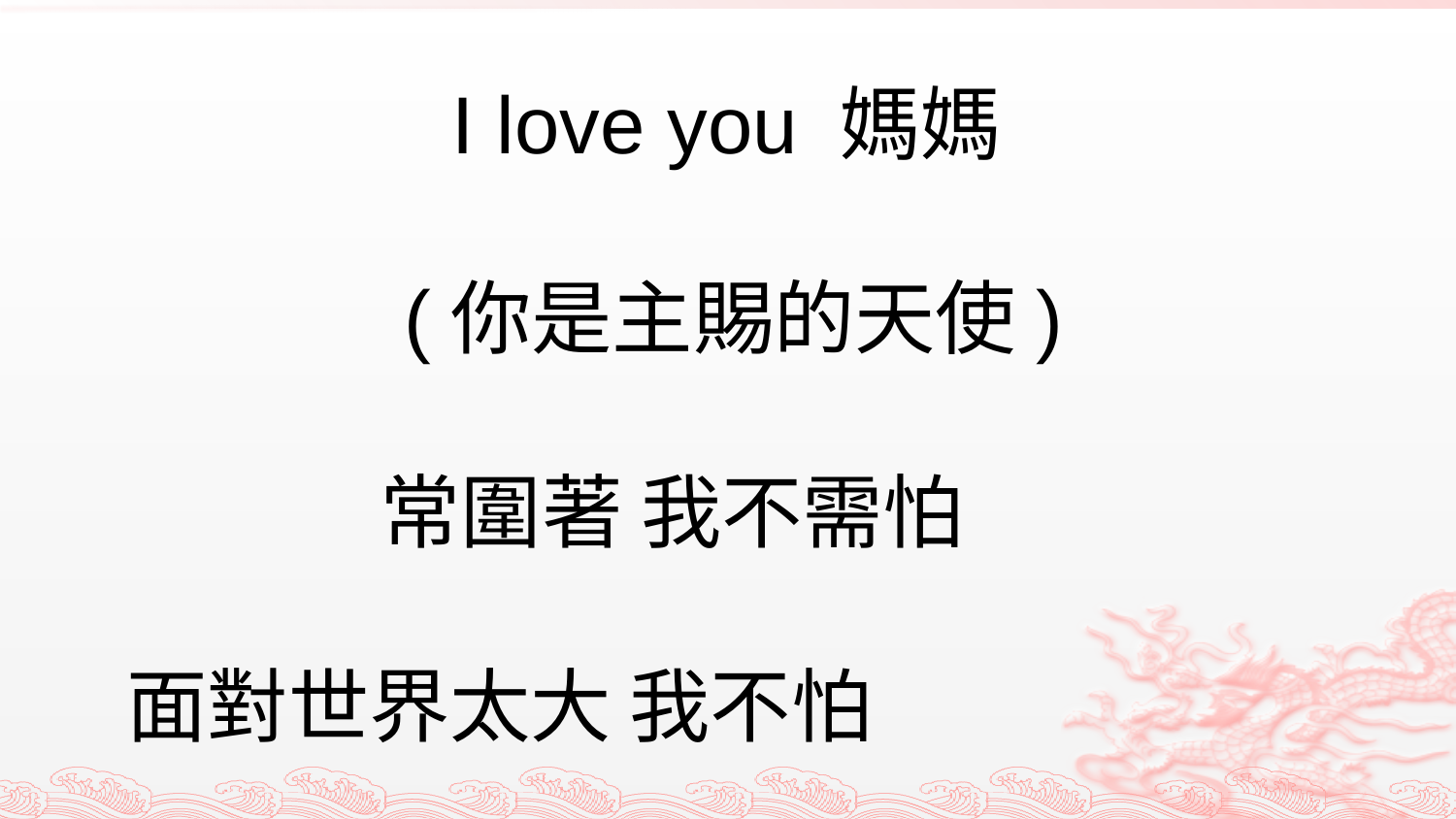

I love you 媽媽

(你是主賜的天使)

常圍著 我不需怕

面對世界太大 我不怕